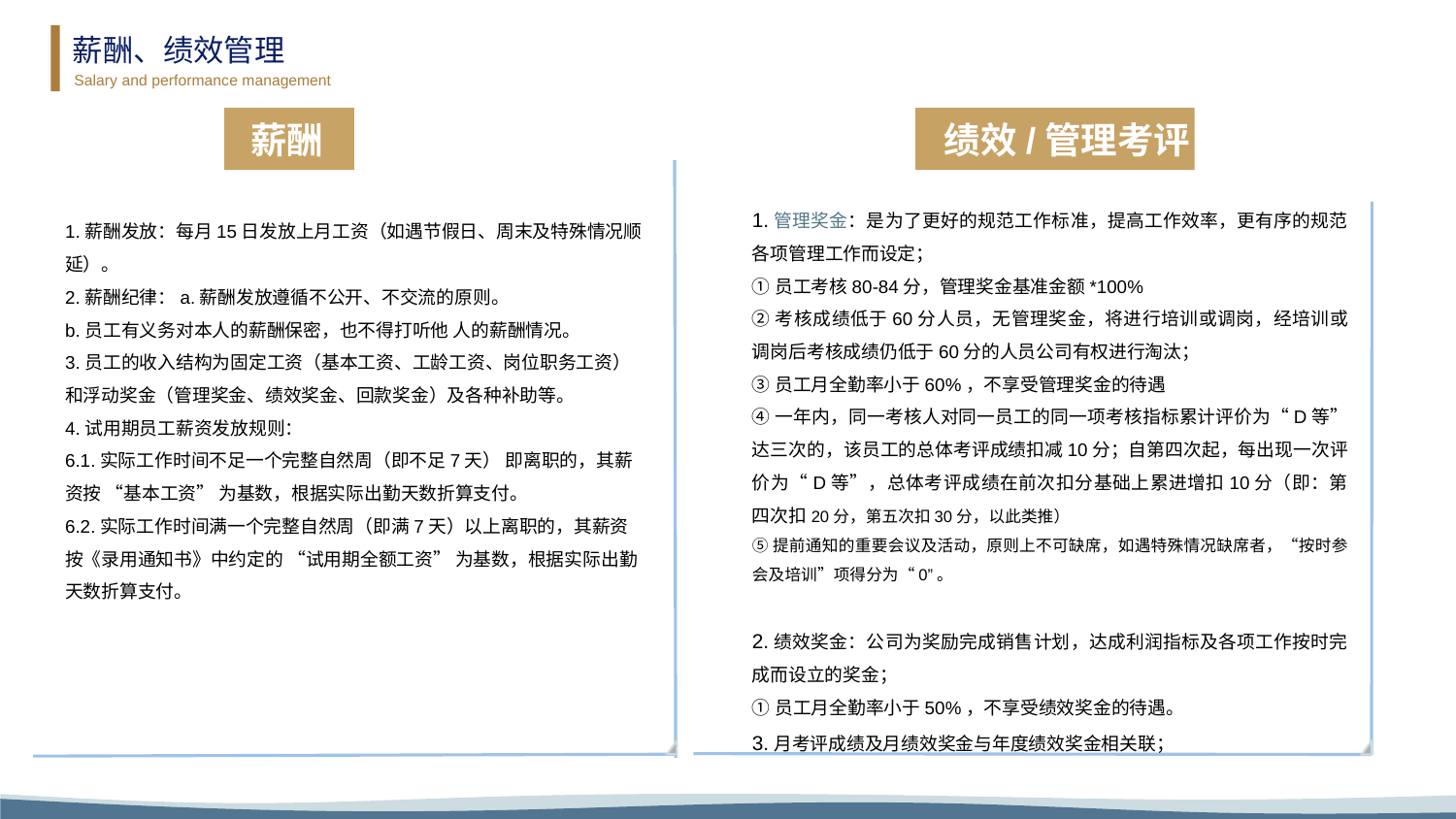

薪酬、绩效管理

Salary and performance management

薪酬

绩效/管理考评
1.管理奖金：是为了更好的规范工作标准，提高工作效率，更有序的规范各项管理工作而设定；
①员工考核80-84分，管理奖金基准金额*100%
②考核成绩低于60分人员，无管理奖金，将进行培训或调岗，经培训或调岗后考核成绩仍低于60分的人员公司有权进行淘汰；
③员工月全勤率小于60%，不享受管理奖金的待遇
④一年内，同一考核人对同一员工的同一项考核指标累计评价为“D等”达三次的，该员工的总体考评成绩扣减10分；自第四次起，每出现一次评价为“D等”，总体考评成绩在前次扣分基础上累进增扣10分（即：第四次扣20分，第五次扣30分，以此类推）
⑤提前通知的重要会议及活动，原则上不可缺席，如遇特殊情况缺席者，“按时参会及培训”项得分为“0”。

2.绩效奖金：公司为奖励完成销售计划，达成利润指标及各项工作按时完成而设立的奖金；
①员工月全勤率小于50%，不享受绩效奖金的待遇。
3.月考评成绩及月绩效奖金与年度绩效奖金相关联；

1.薪酬发放：每月15日发放上月工资（如遇节假日、周末及特殊情况顺延）。
2.薪酬纪律：a.薪酬发放遵循不公开、不交流的原则。
b.员工有义务对本人的薪酬保密，也不得打听他 人的薪酬情况。
3.员工的收入结构为固定工资（基本工资、工龄工资、岗位职务工资）和浮动奖金（管理奖金、绩效奖金、回款奖金）及各种补助等。
4.试用期员工薪资发放规则：
6.1.实际工作时间不足一个完整自然周（即不足7天） 即离职的，其薪资按 “基本工资” 为基数，根据实际出勤天数折算支付。
6.2.实际工作时间满一个完整自然周（即满7天）以上离职的，其薪资按《录用通知书》中约定的 “试用期全额工资” 为基数，根据实际出勤天数折算支付。